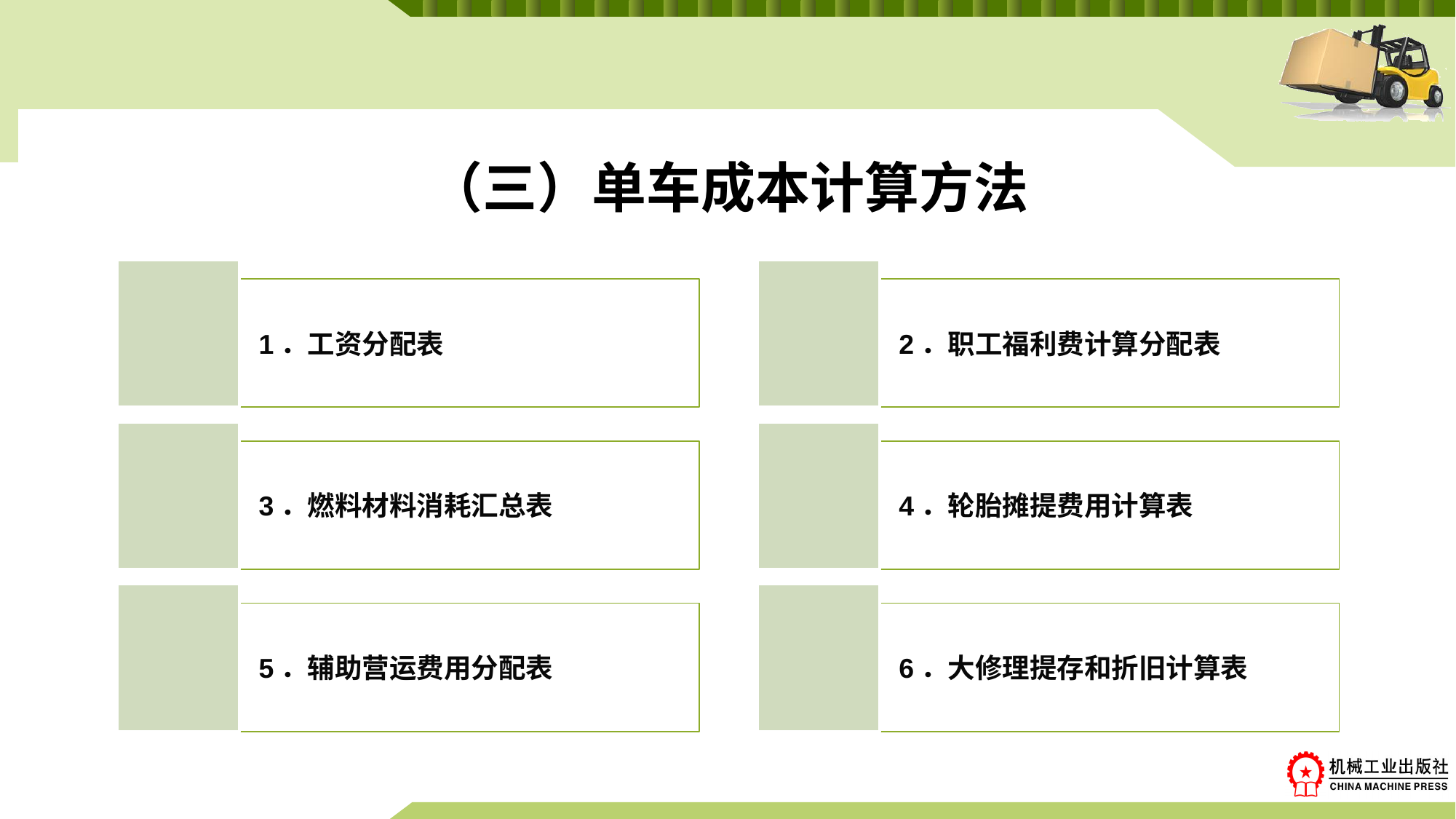

# （三）单车成本计算方法
1．工资分配表
2．职工福利费计算分配表
3．燃料材料消耗汇总表
4．轮胎摊提费用计算表
5．辅助营运费用分配表
6．大修理提存和折旧计算表